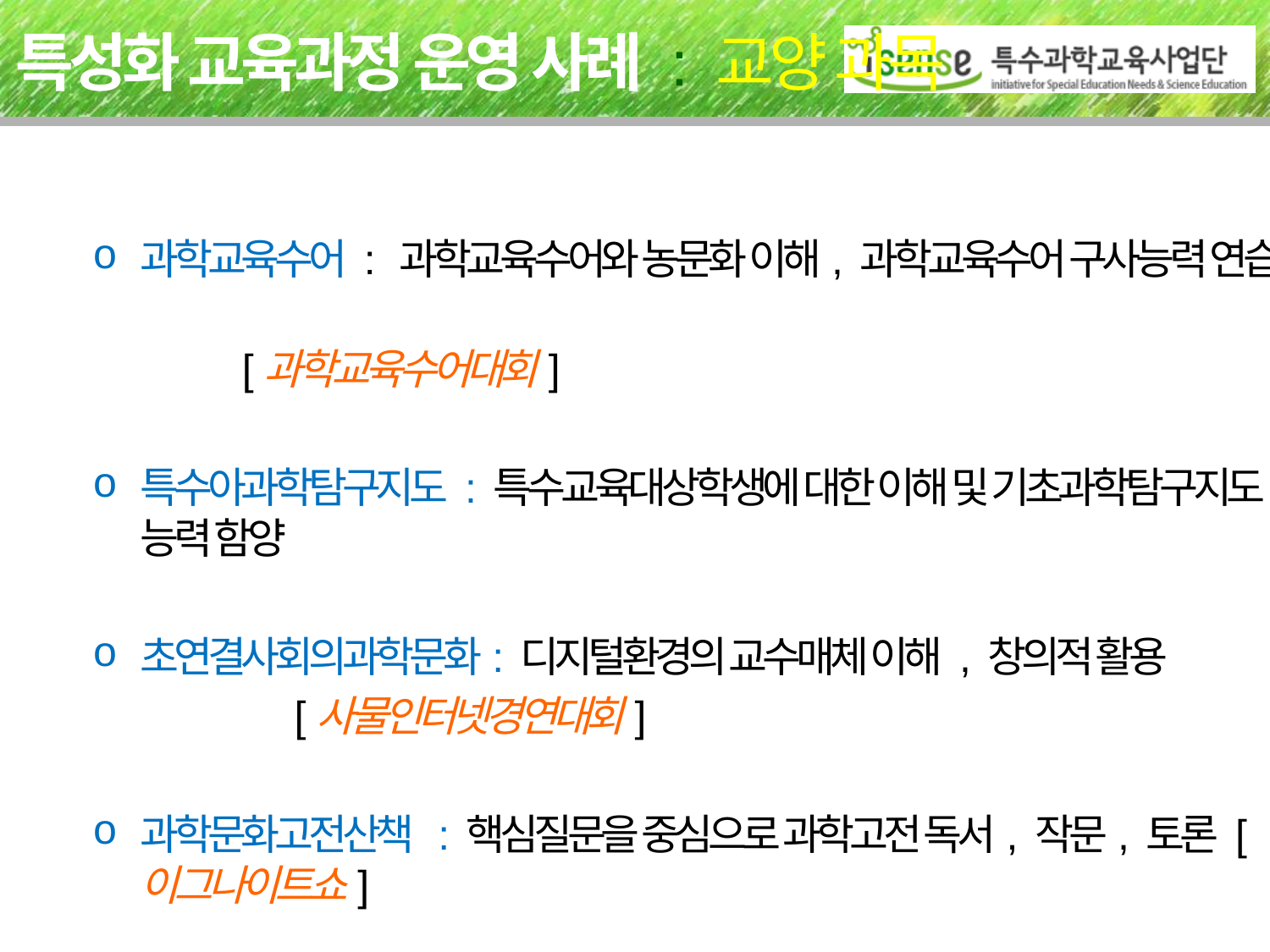

# 특성화 교육과정 운영 사례 : 교양 과목
과학교육수어 :  과학교육수어와 농문화 이해, 과학교육수어 구사능력 연습 등
                      [과학교육수어대회]

특수아과학탐구지도 : 특수교육대상학생에 대한 이해 및 기초과학탐구지도 능력 함양

초연결사회의과학문화: 디지털환경의 교수매체 이해 , 창의적 활용
                              [사물인터넷경연대회]

과학문화고전산책  : 핵심질문을 중심으로 과학고전 독서, 작문, 토론 [이그나이트쇼]